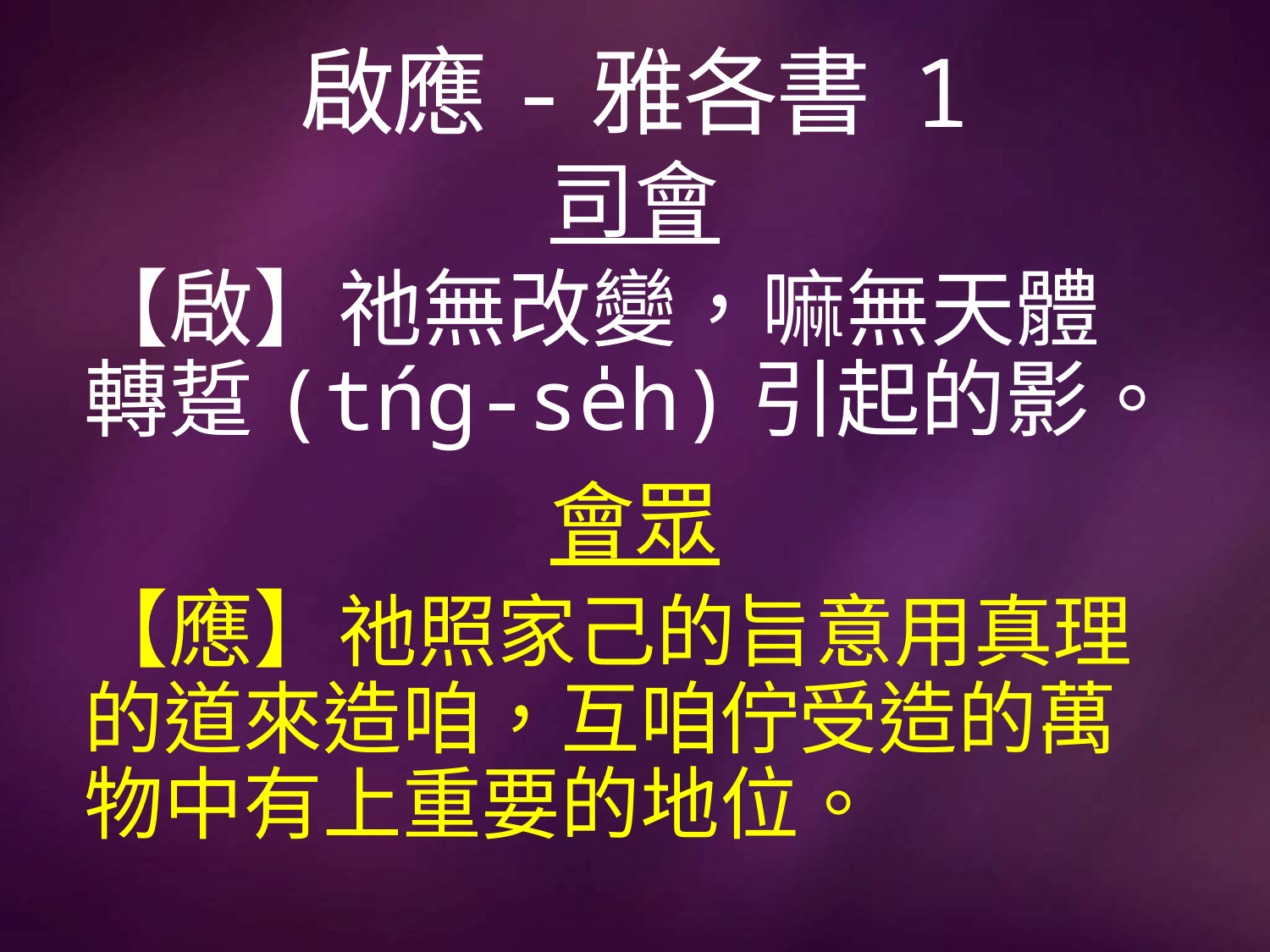

# 啟應-雅各書 1
司會
【啟】祂無改變，嘛無天體轉踅(tńg-se̍h)引起的影。

會眾
【應】祂照家己的旨意用真理的道來造咱，互咱佇受造的萬物中有上重要的地位。